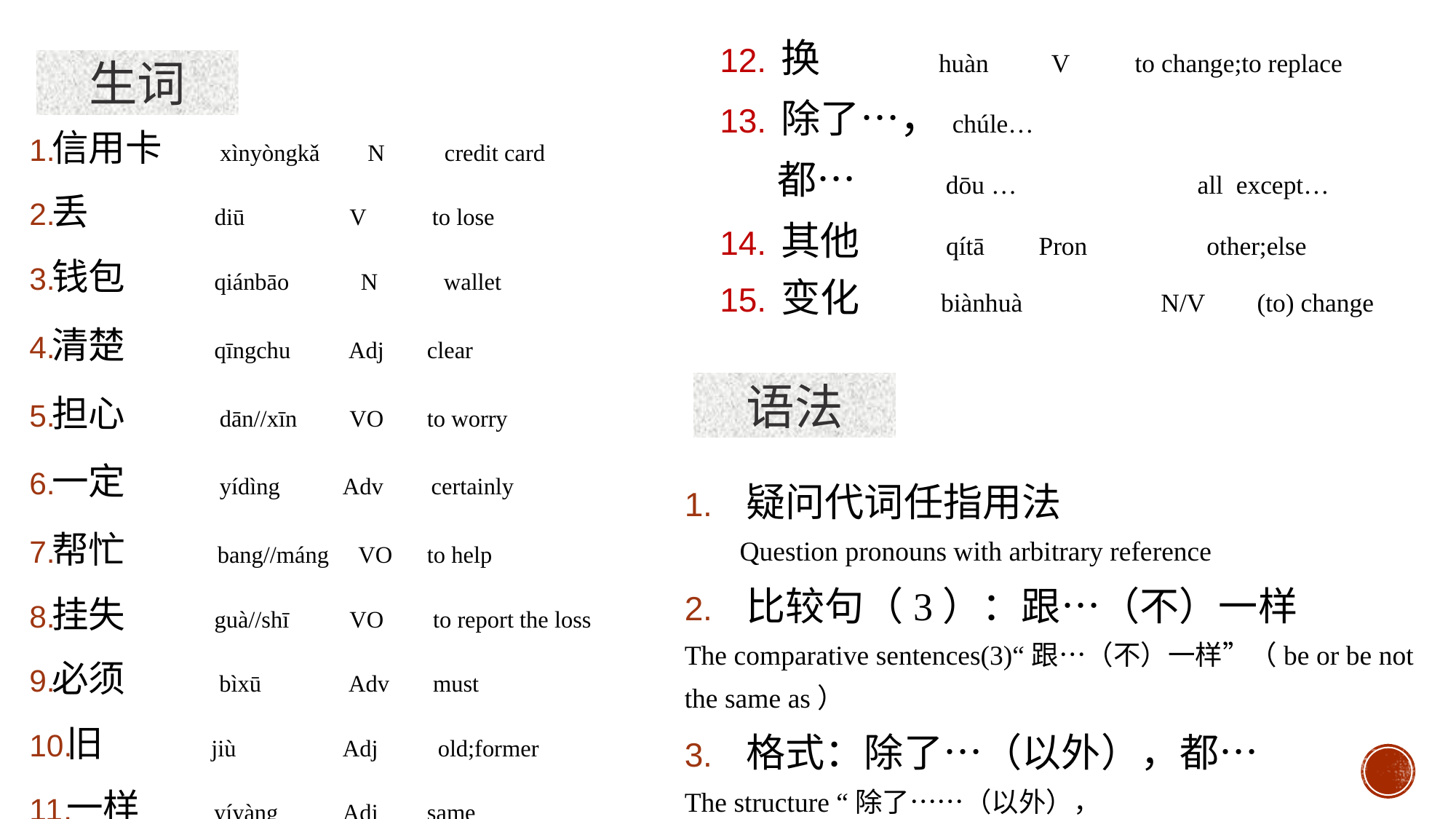

换                  huàn	        V 	    to change;to replace
除了…，chúle…
     都…         dōu … 	                       all  except…
其他        qítā	      Pron 	               other;else
变化            biànhuà	        N/V        (to) change
生词
信用卡         xìnyòngkǎ        N          credit card
丢                       diū	      V           to lose
钱包                qiánbāo            N           wallet
清楚                qīngchu	      Adj  	   clear
担心                 dān//xīn	      VO	   to worry
一定                 yídìng	     Adv        certainly
帮忙                bang//máng     VO 	   to help
挂失                guà//shī	      VO	    to report the loss
必须                   bìxū	      Adv 	    must
旧                   jiù	     Adj          old;former
一样              yíyàng	     Adj 	   same
语法
疑问代词任指用法
        Question pronouns with arbitrary reference
比较句（3）：跟…（不）一样
The comparative sentences(3)“跟…（不）一样”（be or be not the same as）
格式：除了…（以外），都…
The structure “除了……（以外），都……”（Except…，all…）